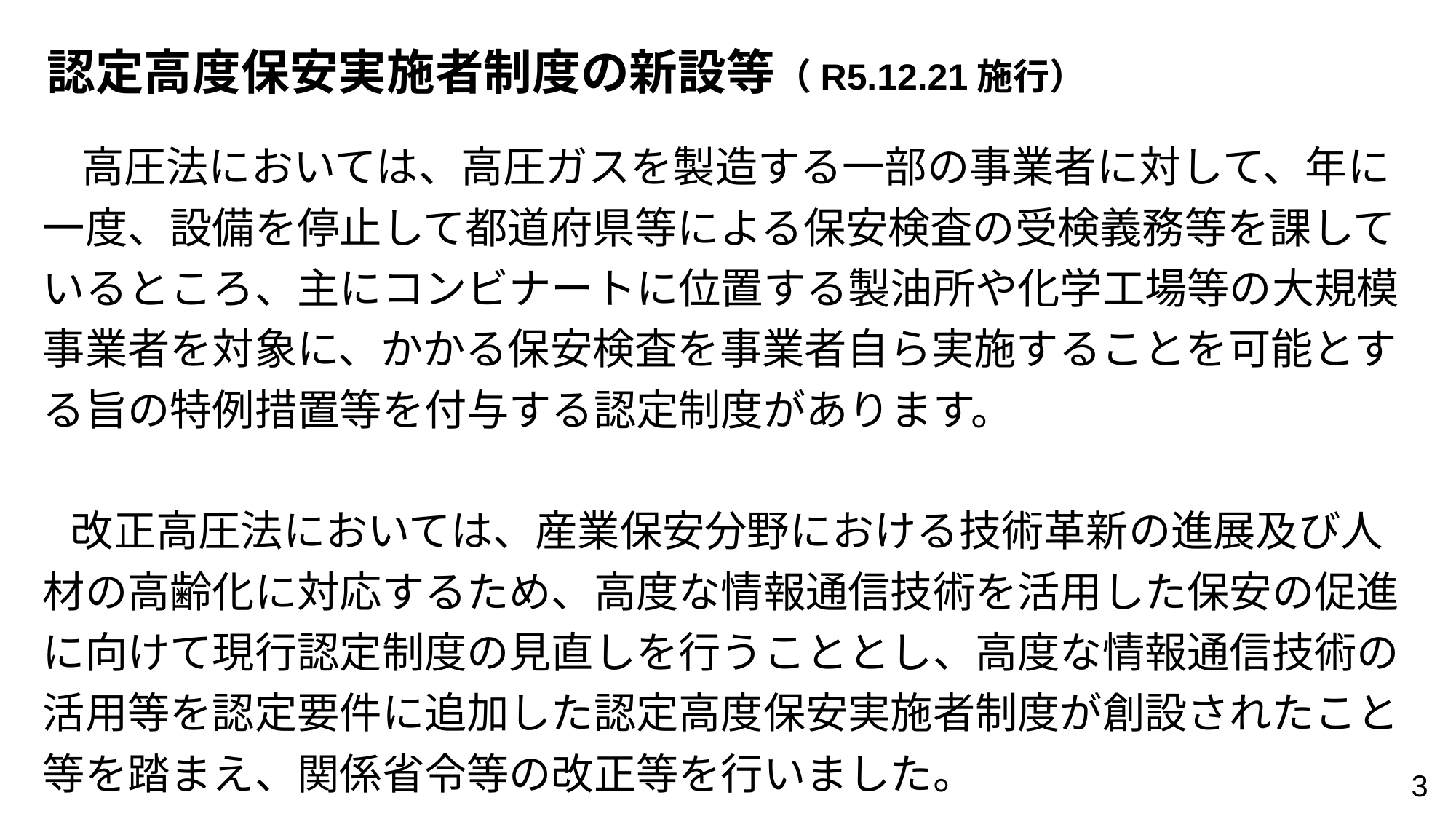

認定高度保安実施者制度の新設等（R5.12.21施行）
# 高圧法においては、高圧ガスを製造する一部の事業者に対して、年に一度、設備を停止して都道府県等による保安検査の受検義務等を課しているところ、主にコンビナートに位置する製油所や化学工場等の大規模事業者を対象に、かかる保安検査を事業者自ら実施することを可能とする旨の特例措置等を付与する認定制度があります。 改正高圧法においては、産業保安分野における技術革新の進展及び人材の高齢化に対応するため、高度な情報通信技術を活用した保安の促進に向けて現行認定制度の見直しを行うこととし、高度な情報通信技術の活用等を認定要件に追加した認定高度保安実施者制度が創設されたこと等を踏まえ、関係省令等の改正等を行いました。
 3